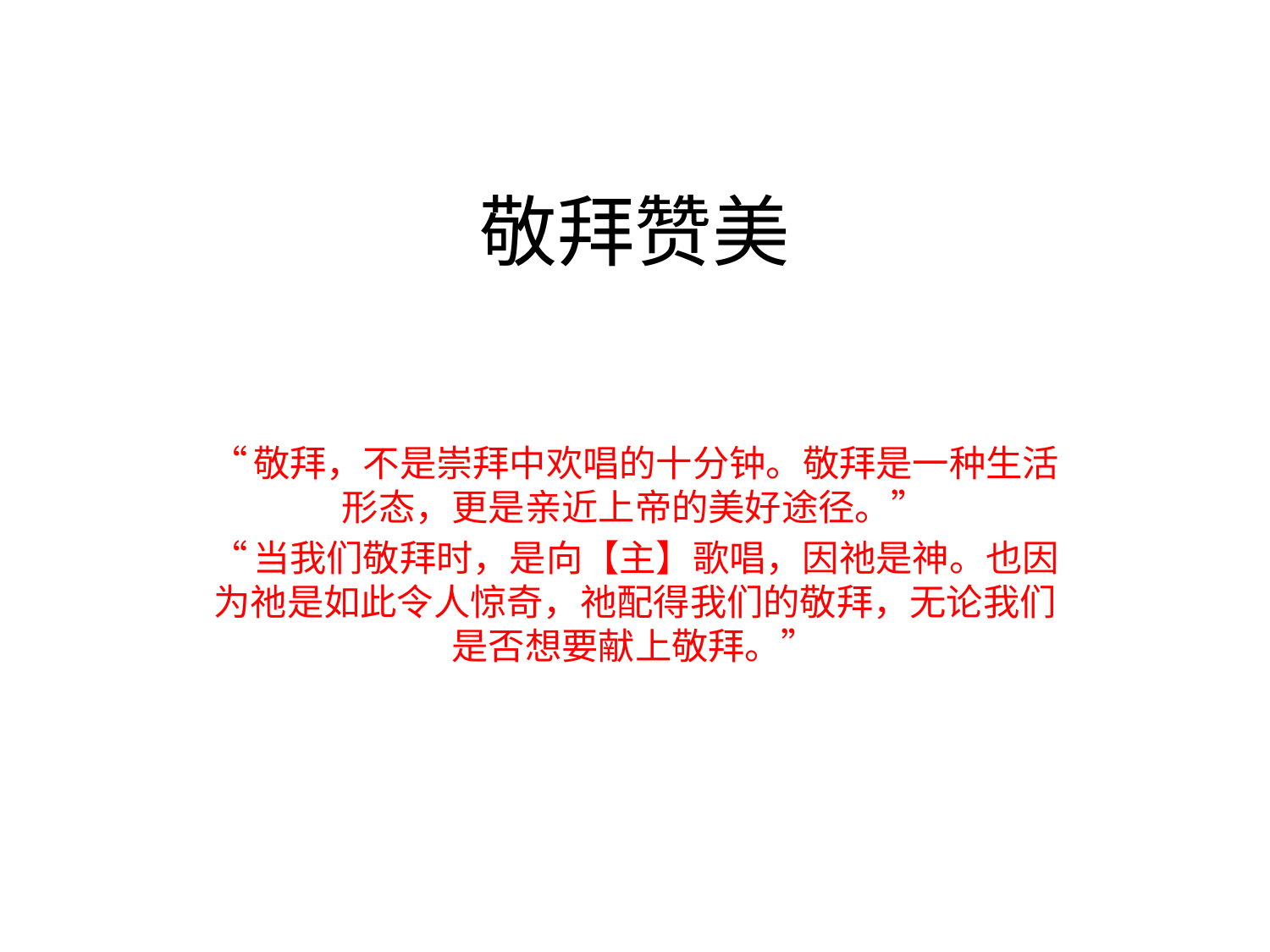

# 敬拜赞美
“敬拜，不是崇拜中欢唱的十分钟。敬拜是一种生活形态，更是亲近上帝的美好途径。”
“当我们敬拜时，是向【主】歌唱，因祂是神。也因为祂是如此令人惊奇，祂配得我们的敬拜，无论我们是否想要献上敬拜。”